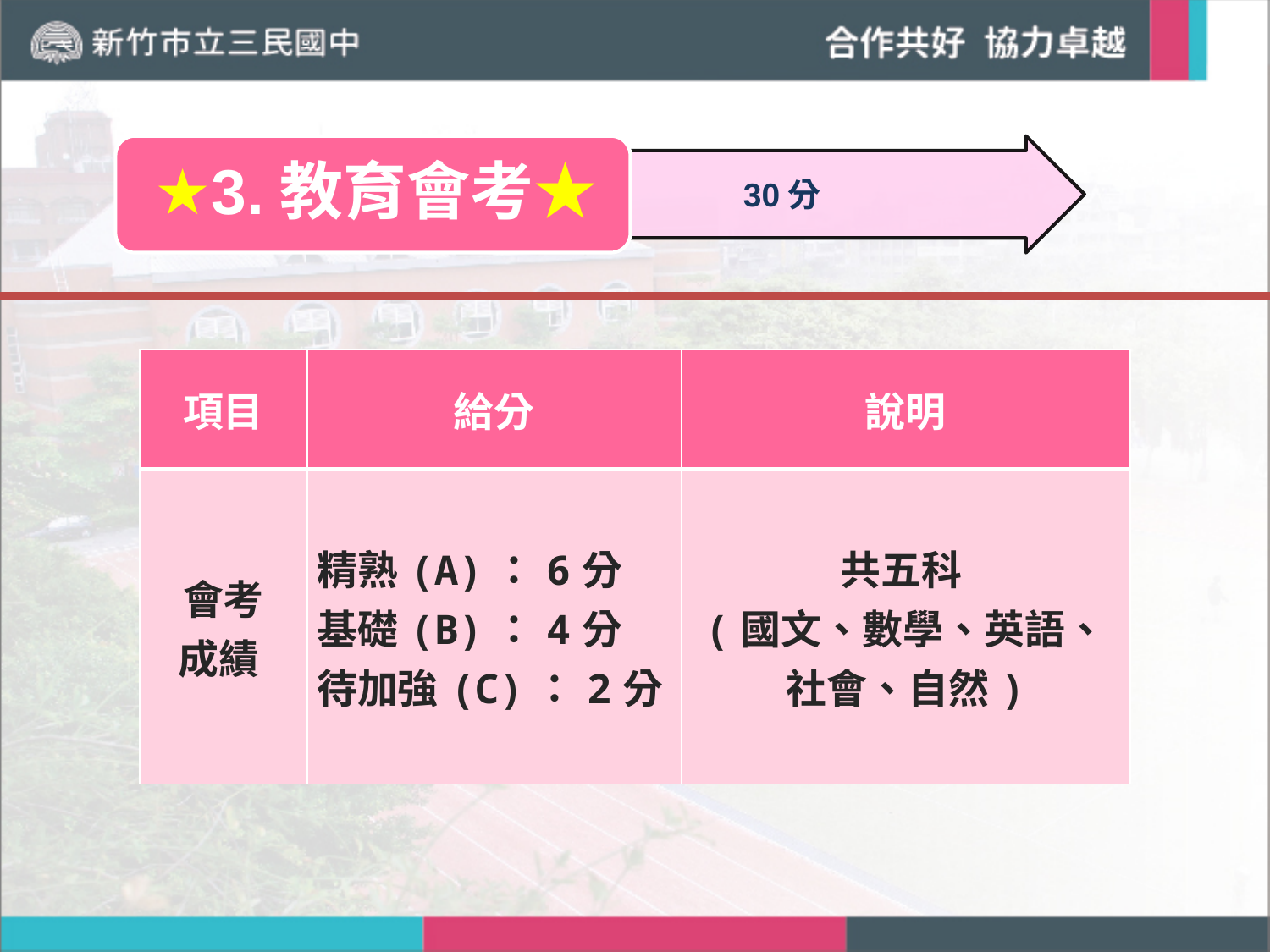

★3.教育會考★
30分
| 項目 | 給分 | 說明 |
| --- | --- | --- |
| 會考 成績 | 精熟(A)：6分 基礎(B)：4分 待加強(C)：2分 | 共五科 (國文、數學、英語、 社會、自然) |